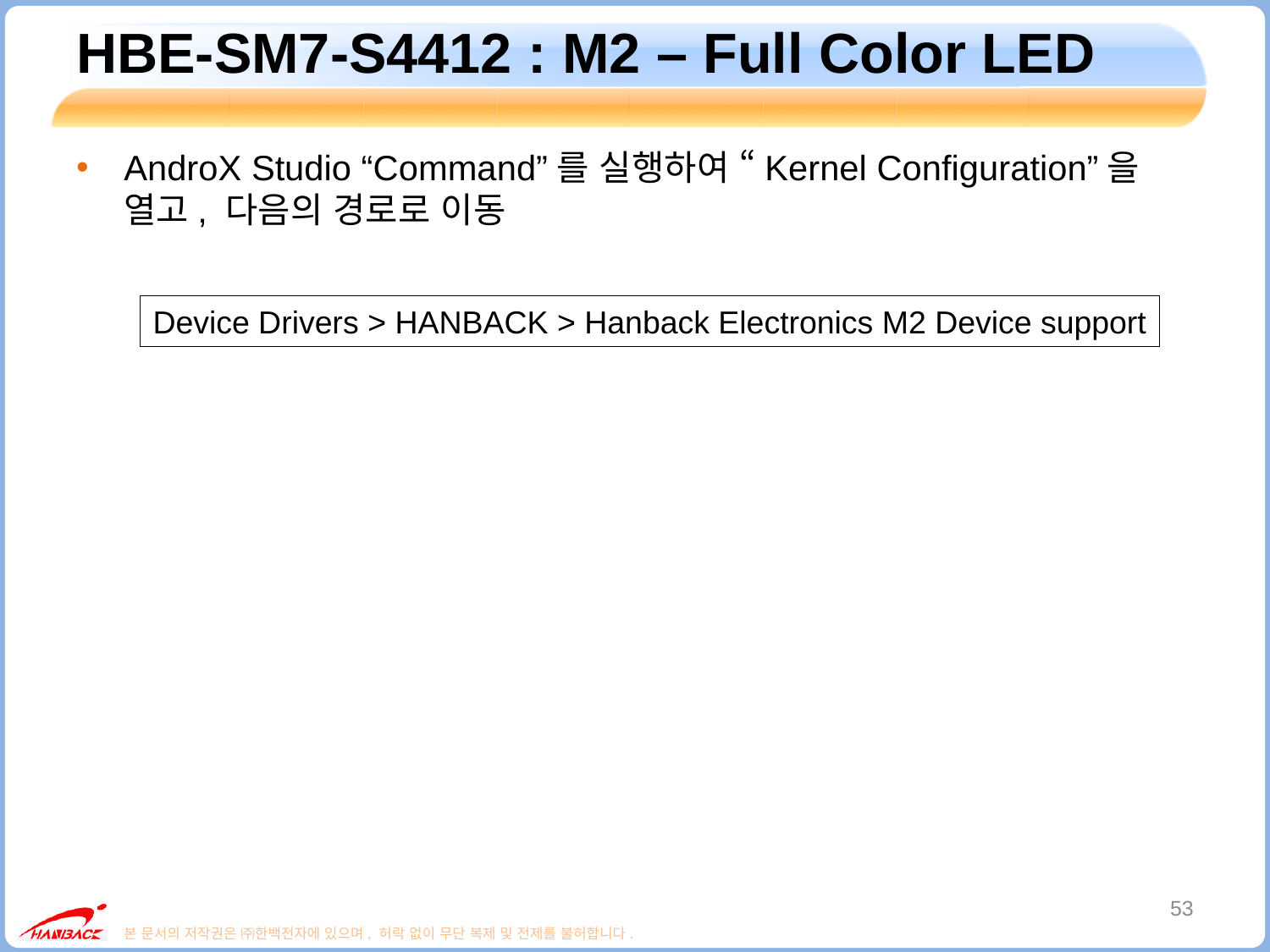

# HBE-SM7-S4412 : M2 – Full Color LED
AndroX Studio “Command”를 실행하여 “Kernel Configuration”을 열고, 다음의 경로로 이동

Device Drivers > HANBACK > Hanback Electronics M2 Device support
53